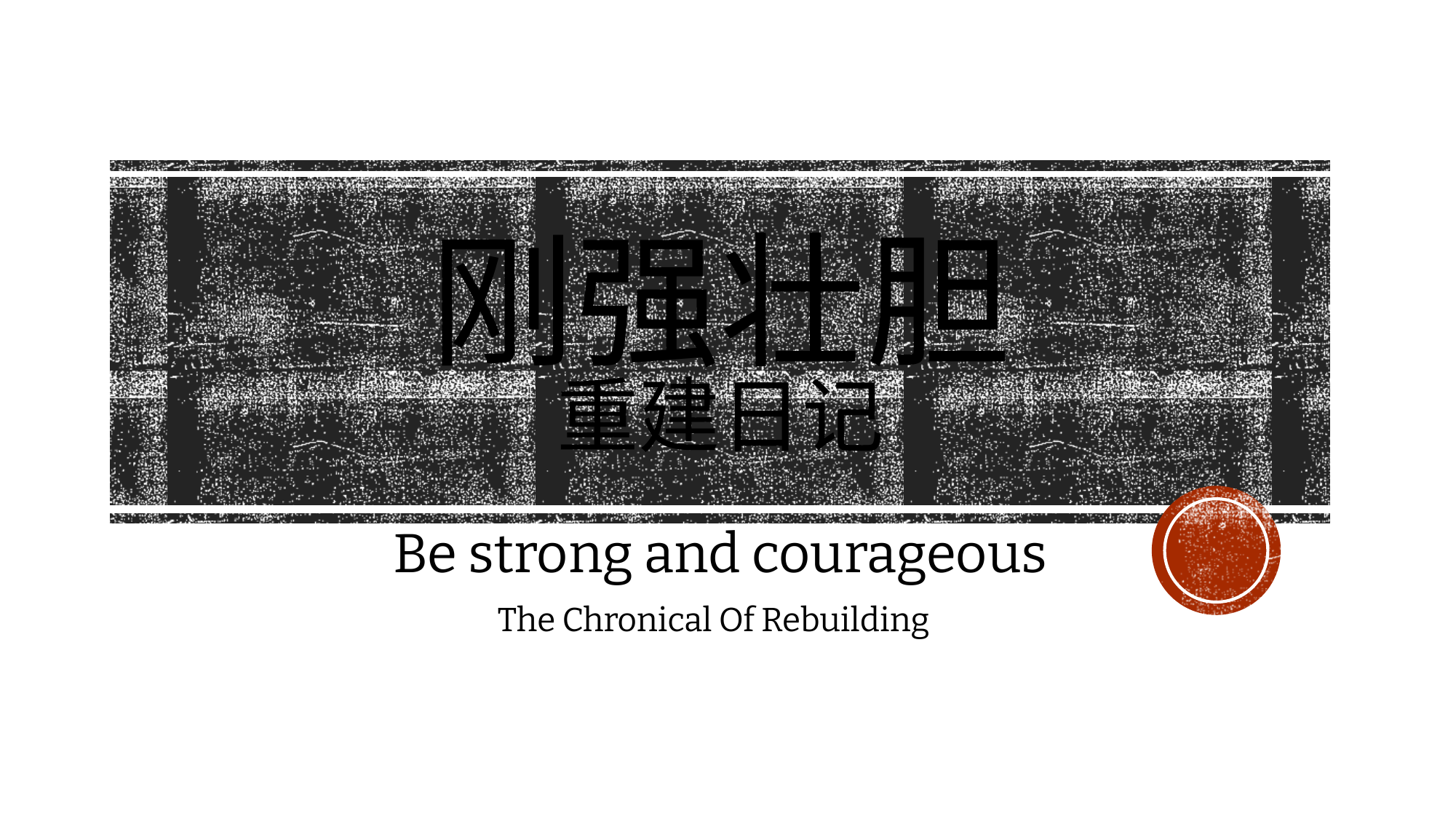

# 刚强壮胆 重建日记
Be strong and courageous
The Chronical Of Rebuilding